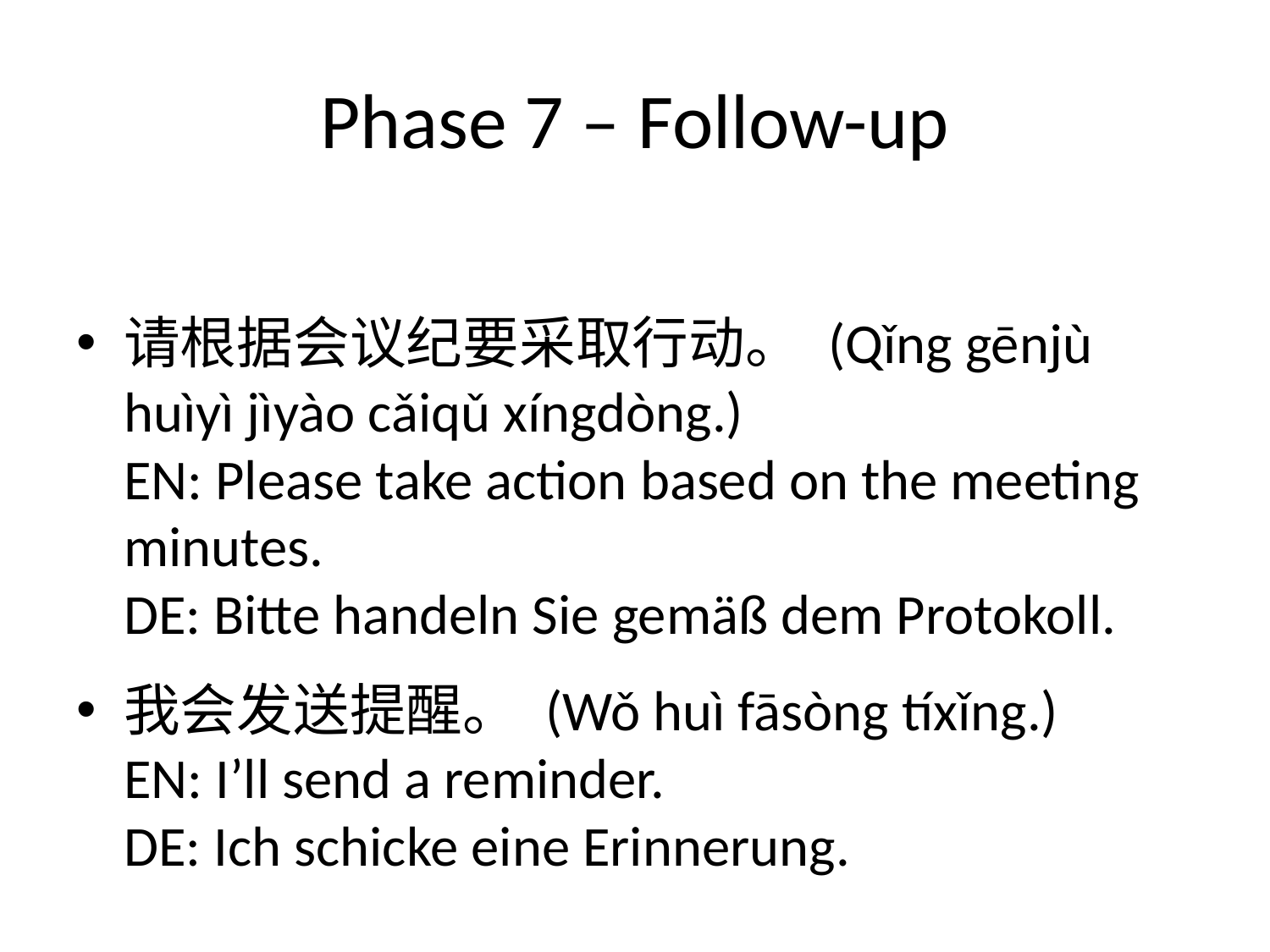

# Phase 7 – Follow-up

请根据会议纪要采取行动。 (Qǐng gēnjù huìyì jìyào cǎiqǔ xíngdòng.)
EN: Please take action based on the meeting minutes.
DE: Bitte handeln Sie gemäß dem Protokoll.
我会发送提醒。 (Wǒ huì fāsòng tíxǐng.)
EN: I’ll send a reminder.
DE: Ich schicke eine Erinnerung.